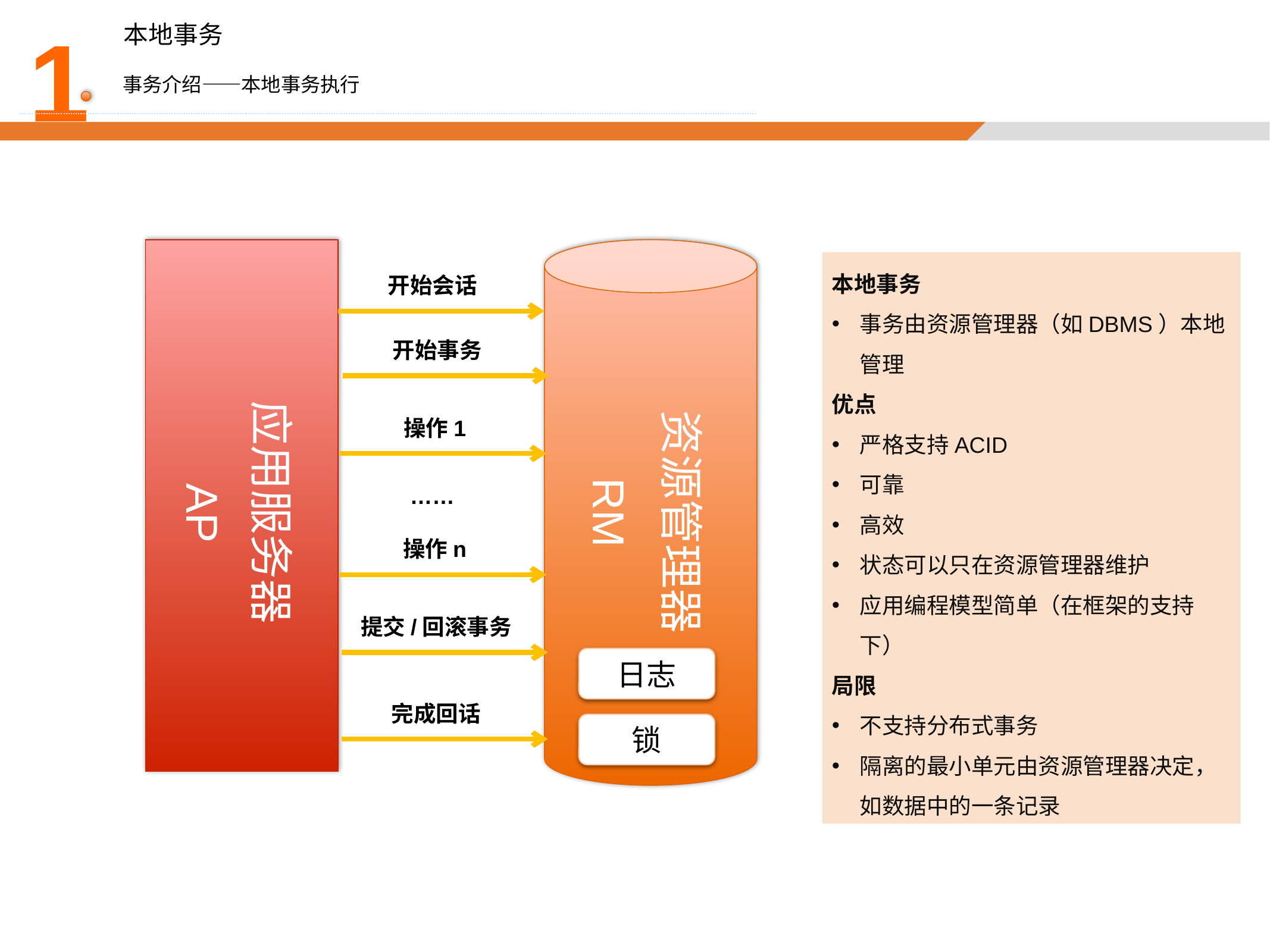

1
本地事务

事务介绍——本地事务执行

本地事务
事务由资源管理器（如DBMS）本地管理
优点
严格支持ACID
可靠
高效
状态可以只在资源管理器维护
应用编程模型简单（在框架的支持下）
局限
不支持分布式事务
隔离的最小单元由资源管理器决定，如数据中的一条记录
开始会话
开始事务
应用服务器
资源管理器
操作1
……
RM
AP
操作n
提交/回滚事务
日志
完成回话
锁